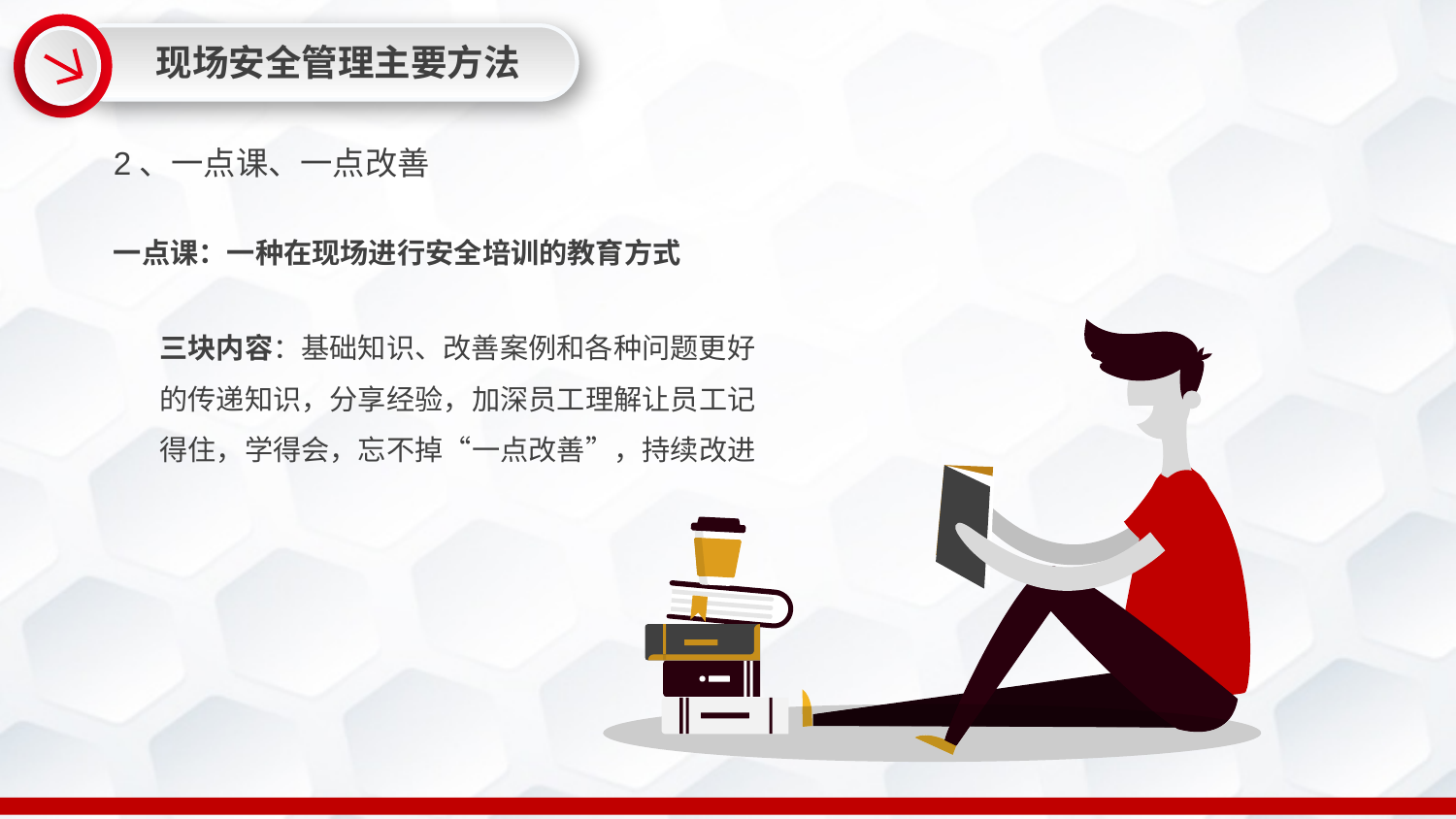

现场安全管理主要方法
2、一点课、一点改善
一点课：一种在现场进行安全培训的教育方式
三块内容：基础知识、改善案例和各种问题更好的传递知识，分享经验，加深员工理解让员工记得住，学得会，忘不掉“一点改善”，持续改进